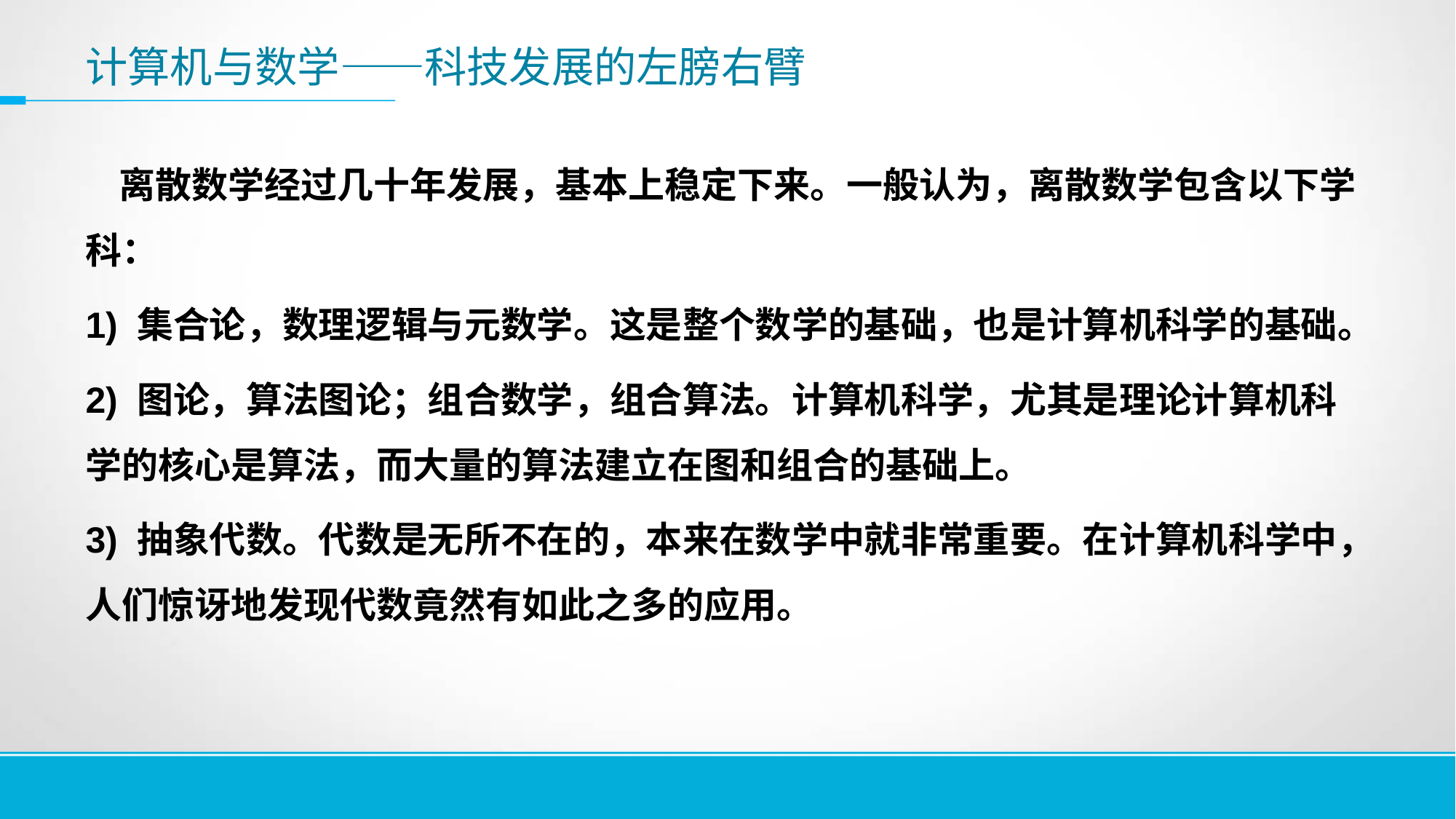

# 计算机与数学——科技发展的左膀右臂
   离散数学经过几十年发展，基本上稳定下来。一般认为，离散数学包含以下学科：
1) 集合论，数理逻辑与元数学。这是整个数学的基础，也是计算机科学的基础。
2) 图论，算法图论；组合数学，组合算法。计算机科学，尤其是理论计算机科学的核心是算法，而大量的算法建立在图和组合的基础上。
3) 抽象代数。代数是无所不在的，本来在数学中就非常重要。在计算机科学中，人们惊讶地发现代数竟然有如此之多的应用。